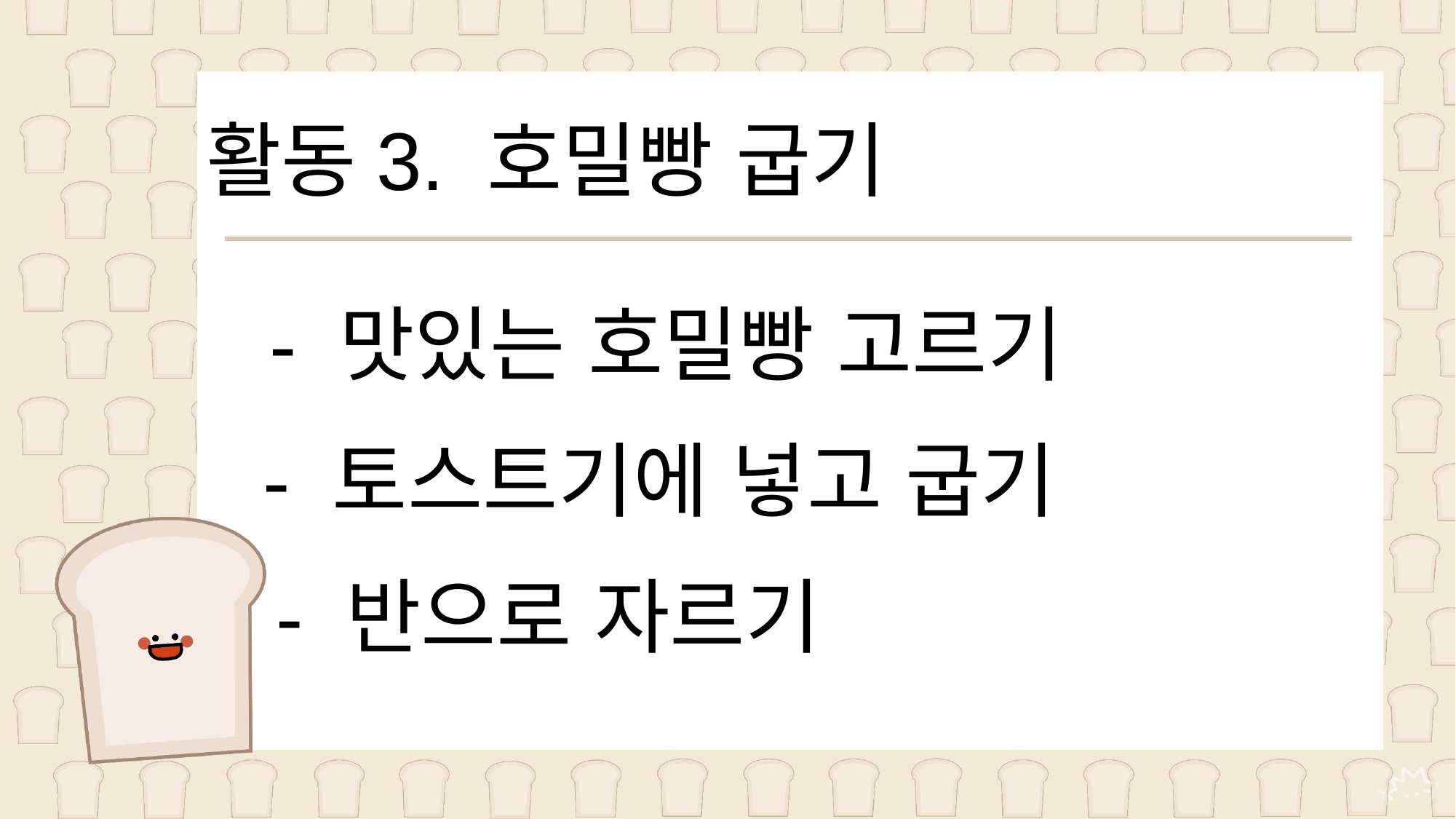

활동3. 호밀빵 굽기
- 맛있는 호밀빵 고르기
- 토스트기에 넣고 굽기
- 반으로 자르기